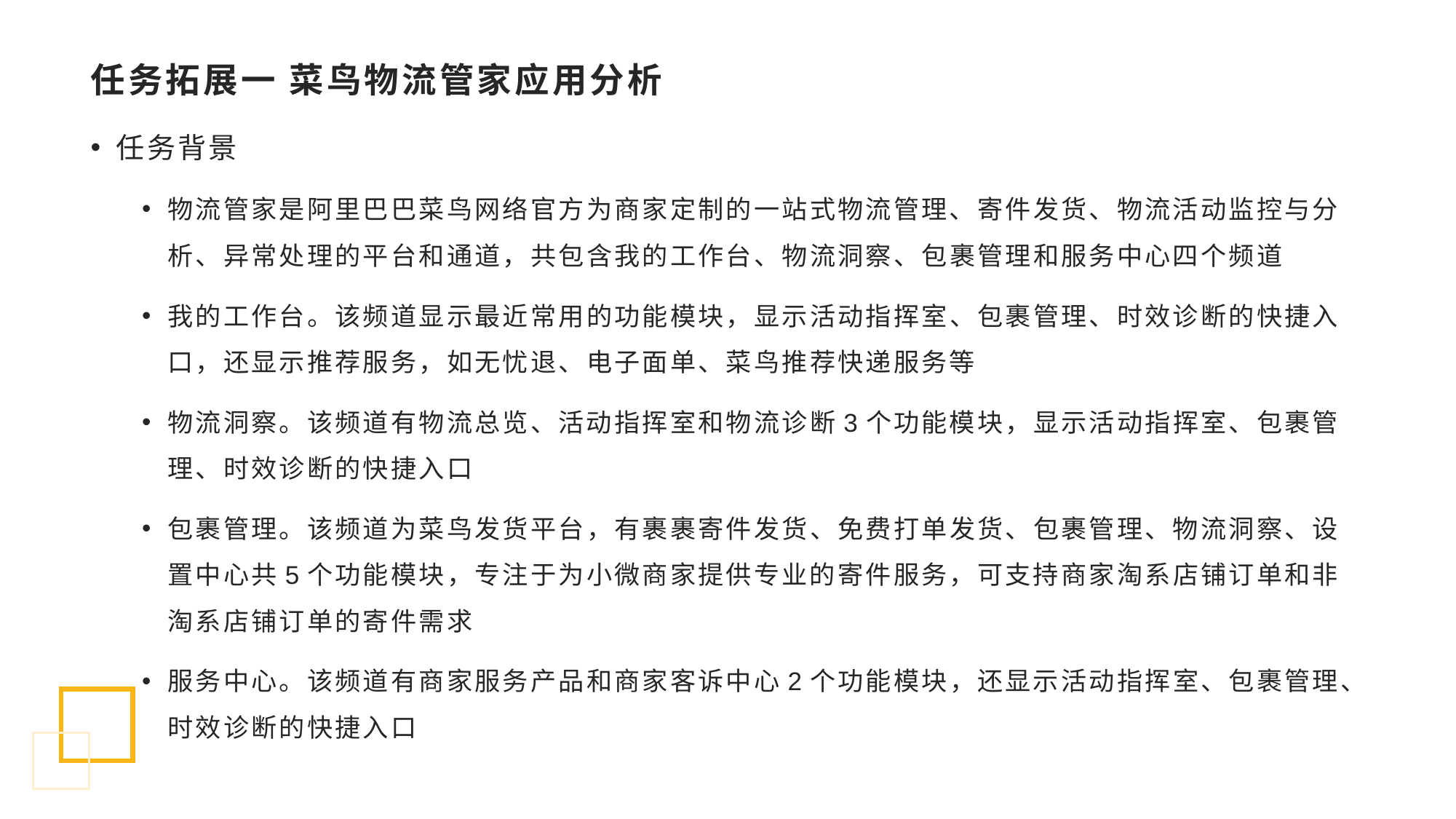

# 任务拓展一 菜鸟物流管家应用分析
任务背景
物流管家是阿里巴巴菜鸟网络官方为商家定制的一站式物流管理、寄件发货、物流活动监控与分析、异常处理的平台和通道，共包含我的工作台、物流洞察、包裹管理和服务中心四个频道
我的工作台。该频道显示最近常用的功能模块，显示活动指挥室、包裹管理、时效诊断的快捷入口，还显示推荐服务，如无忧退、电子面单、菜鸟推荐快递服务等
物流洞察。该频道有物流总览、活动指挥室和物流诊断3个功能模块，显示活动指挥室、包裹管理、时效诊断的快捷入口
包裹管理。该频道为菜鸟发货平台，有裹裹寄件发货、免费打单发货、包裹管理、物流洞察、设置中心共5个功能模块，专注于为小微商家提供专业的寄件服务，可支持商家淘系店铺订单和非淘系店铺订单的寄件需求
服务中心。该频道有商家服务产品和商家客诉中心2个功能模块，还显示活动指挥室、包裹管理、时效诊断的快捷入口